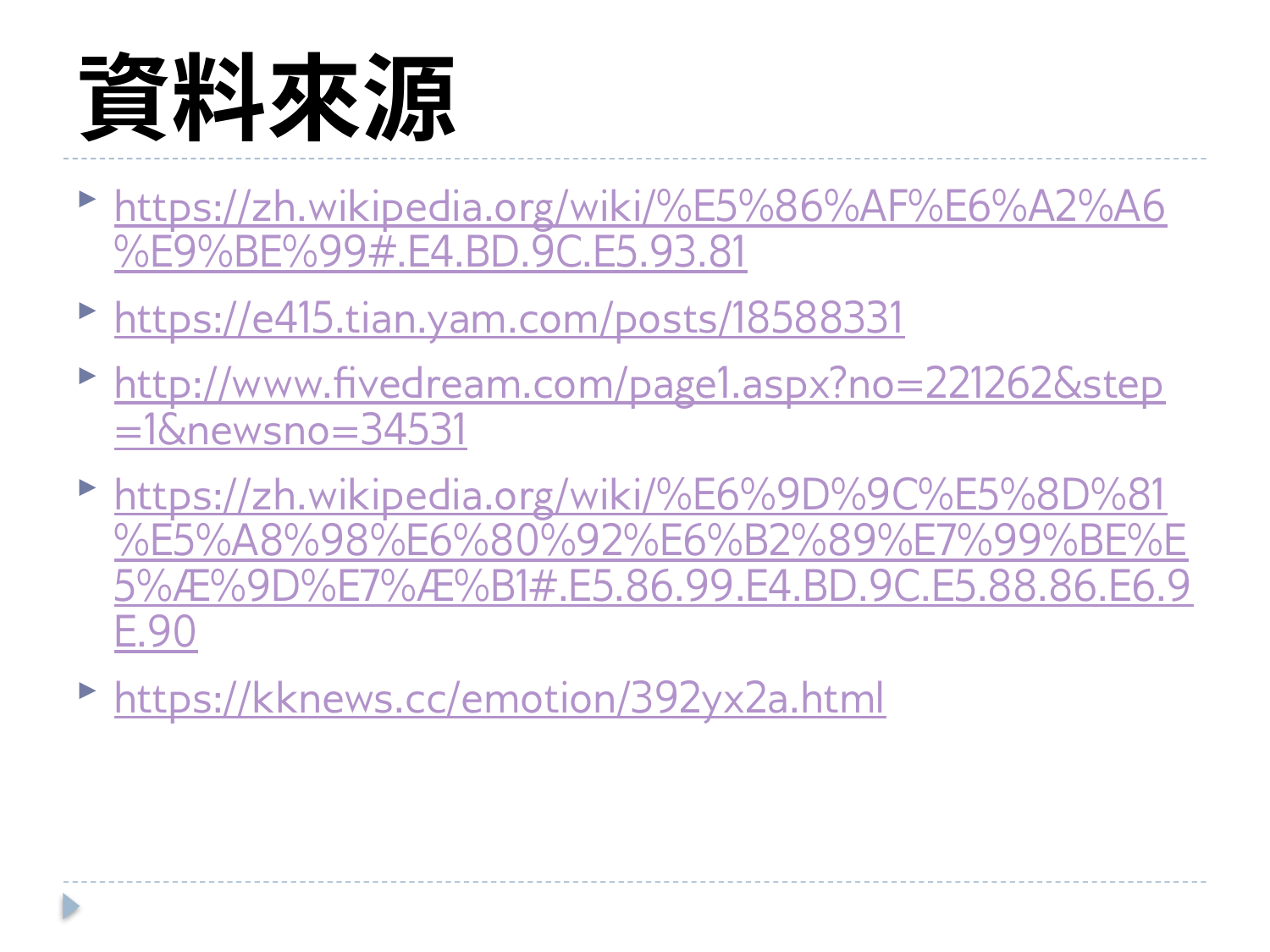

# 資料來源
https://zh.wikipedia.org/wiki/%E5%86%AF%E6%A2%A6%E9%BE%99#.E4.BD.9C.E5.93.81
https://e415.tian.yam.com/posts/18588331
http://www.fivedream.com/page1.aspx?no=221262&step=1&newsno=34531
https://zh.wikipedia.org/wiki/%E6%9D%9C%E5%8D%81%E5%A8%98%E6%80%92%E6%B2%89%E7%99%BE%E5%AE%9D%E7%AE%B1#.E5.86.99.E4.BD.9C.E5.88.86.E6.9E.90
https://kknews.cc/emotion/392yx2a.html